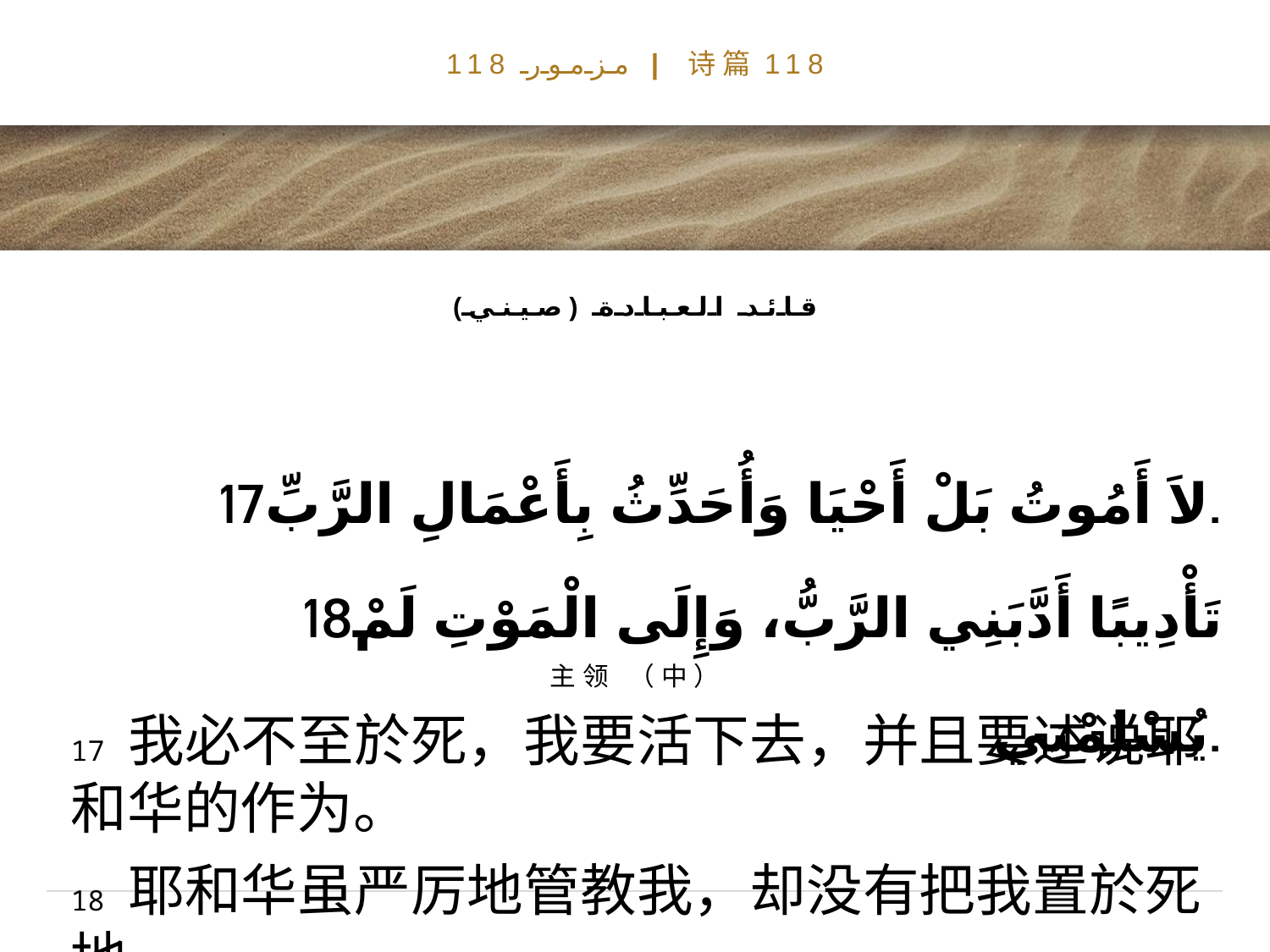

# مزمور 118 | 诗篇118
قائد العبادة (صيني)
17لاَ أَمُوتُ بَلْ أَحْيَا وَأُحَدِّثُ بِأَعْمَالِ الرَّبِّ.
 18تَأْدِيبًا أَدَّبَنِي الرَّبُّ، وَإِلَى الْمَوْتِ لَمْ يُسْلِمْنِي.
主领 （中）
17 我必不至於死，我要活下去，并且要述说耶和华的作为。
18 耶和华虽严厉地管教我，却没有把我置於死地。